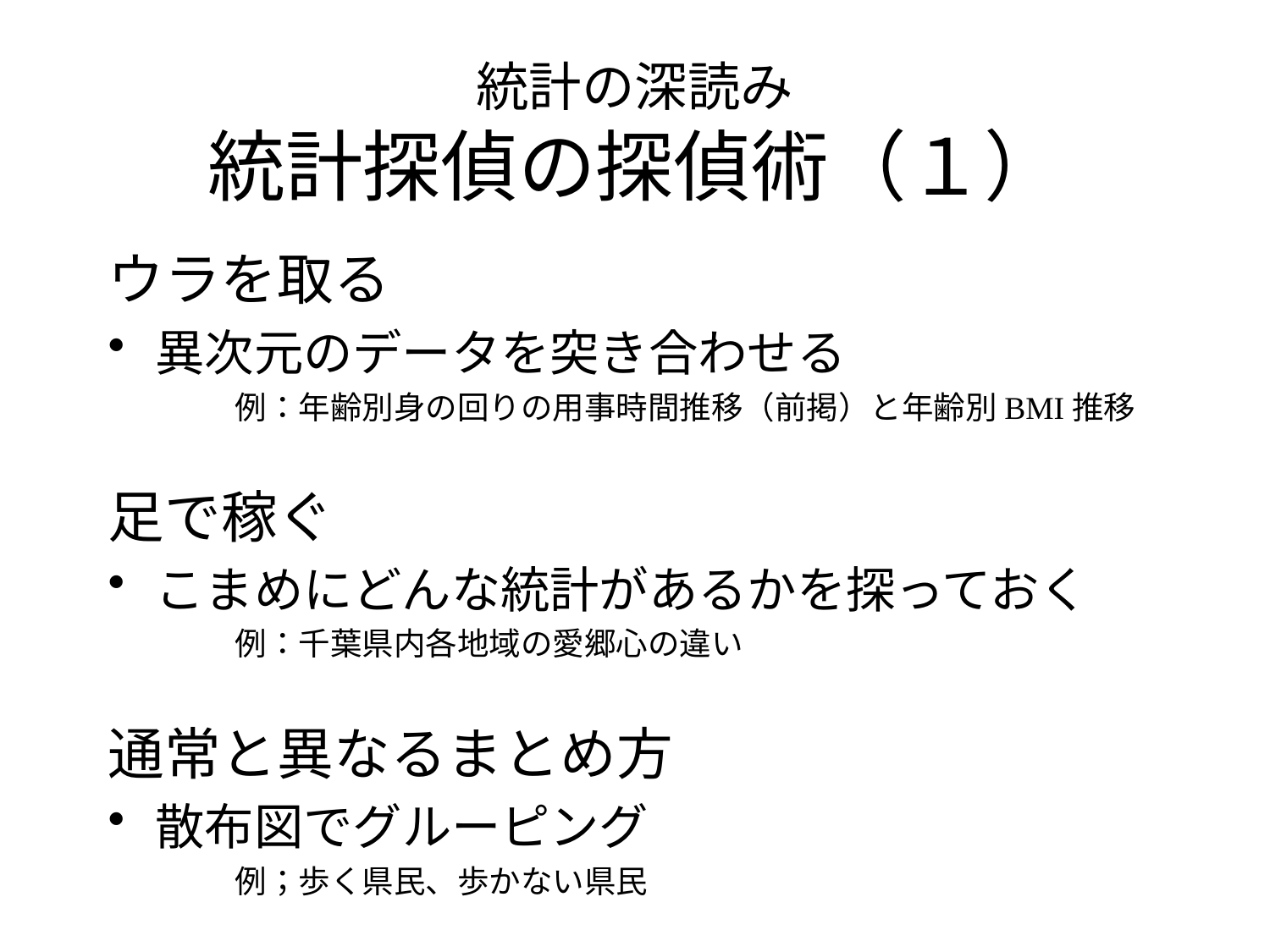

# 統計の深読み 統計探偵の探偵術（１）
ウラを取る
異次元のデータを突き合わせる
　　　　例：年齢別身の回りの用事時間推移（前掲）と年齢別BMI推移

足で稼ぐ
こまめにどんな統計があるかを探っておく
　　　　例：千葉県内各地域の愛郷心の違い

通常と異なるまとめ方
散布図でグルーピング
　　　　例；歩く県民、歩かない県民